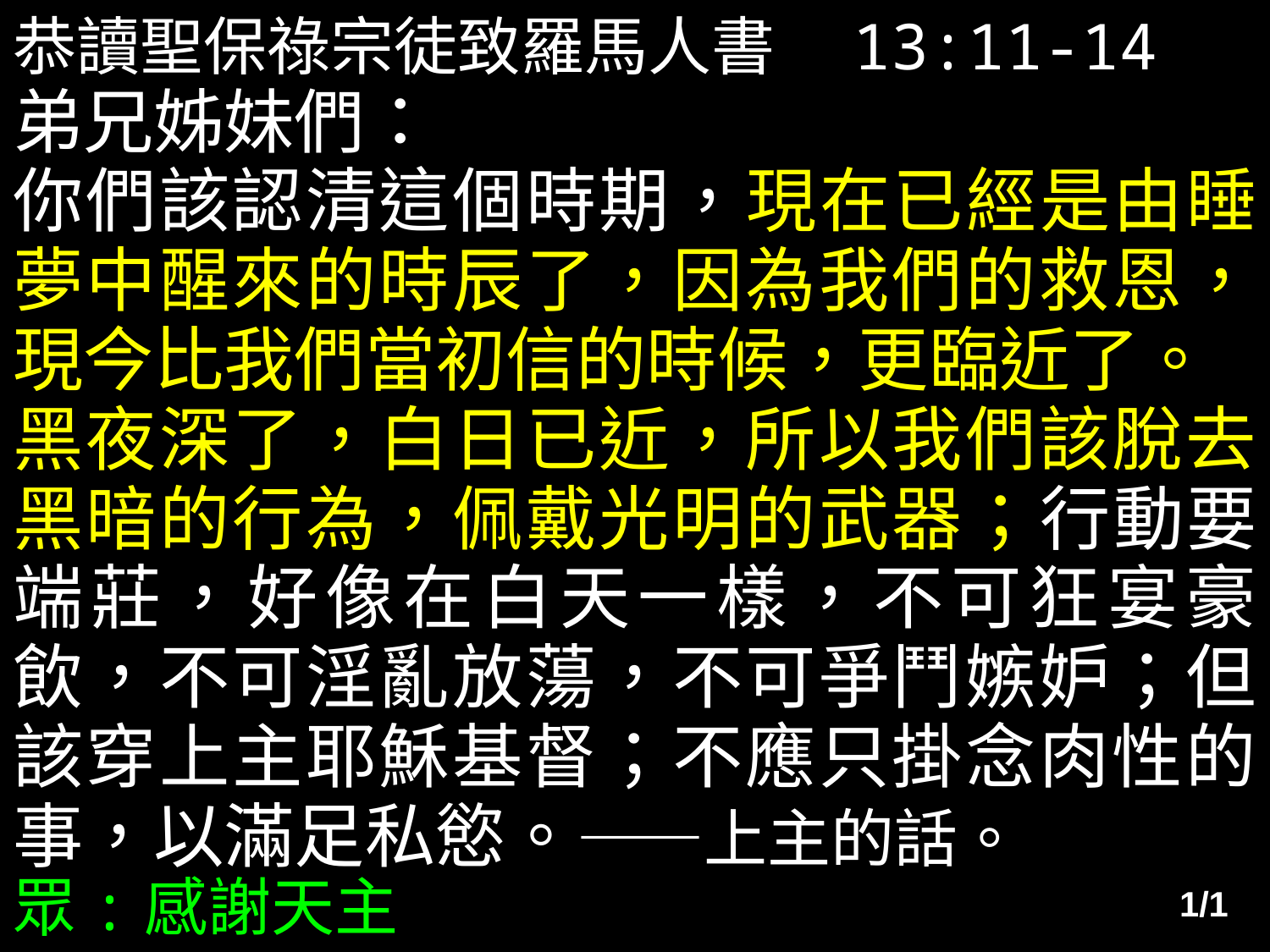

恭讀聖保祿宗徒致羅馬人書　13:11-14
弟兄姊妹們：
你們該認清這個時期，現在已經是由睡夢中醒來的時辰了，因為我們的救恩，現今比我們當初信的時候，更臨近了。
黑夜深了，白日已近，所以我們該脫去黑暗的行為，佩戴光明的武器；行動要端莊，好像在白天一樣，不可狂宴豪飲，不可淫亂放蕩，不可爭鬥嫉妒；但該穿上主耶穌基督；不應只掛念肉性的事，以滿足私慾。——上主的話。
眾:感謝天主

1/1